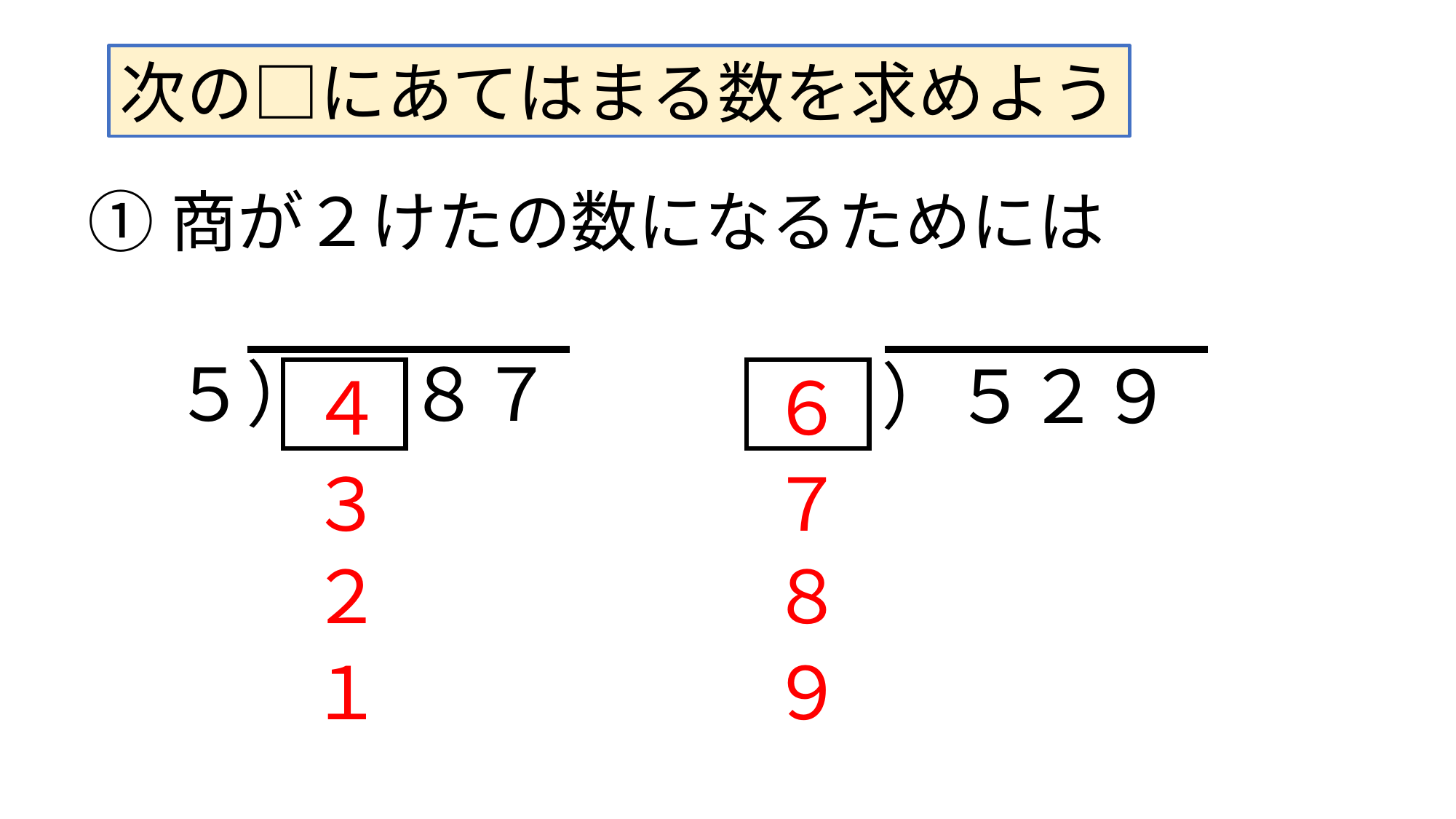

次の□にあてはまる数を求めよう
①商が２けたの数になるためには
５）　 ８７
）５２９
４
６

３
７
２
８
１
９